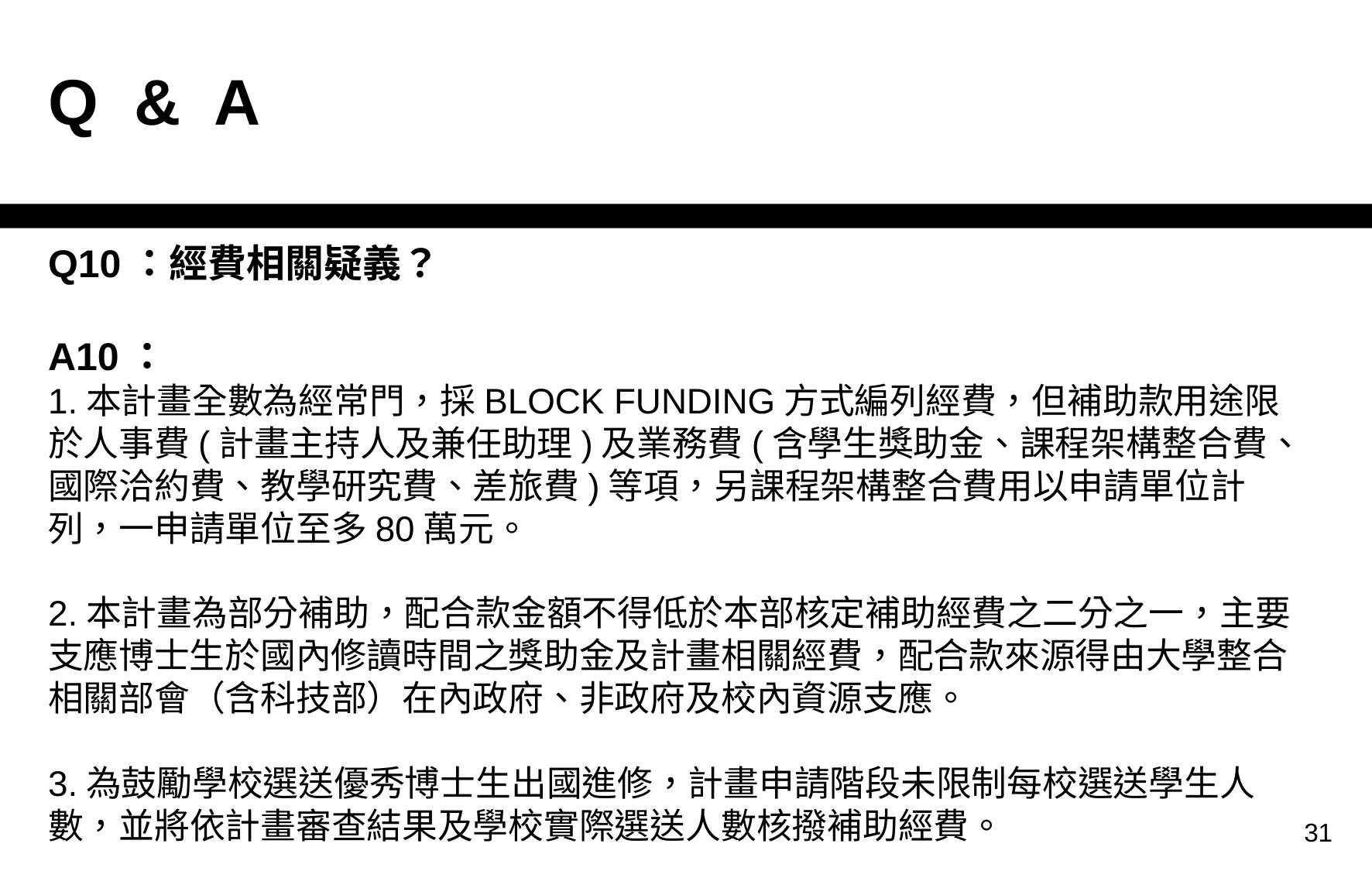

| Q & A |
| --- |

Q10：經費相關疑義？

A10：
1.本計畫全數為經常門，採BLOCK FUNDING方式編列經費，但補助款用途限於人事費(計畫主持人及兼任助理)及業務費(含學生獎助金、課程架構整合費、國際洽約費、教學研究費、差旅費)等項，另課程架構整合費用以申請單位計列，一申請單位至多80萬元。

2.本計畫為部分補助，配合款金額不得低於本部核定補助經費之二分之一，主要支應博士生於國內修讀時間之獎助金及計畫相關經費，配合款來源得由大學整合相關部會（含科技部）在內政府、非政府及校內資源支應。

3.為鼓勵學校選送優秀博士生出國進修，計畫申請階段未限制每校選送學生人數，並將依計畫審查結果及學校實際選送人數核撥補助經費。
31